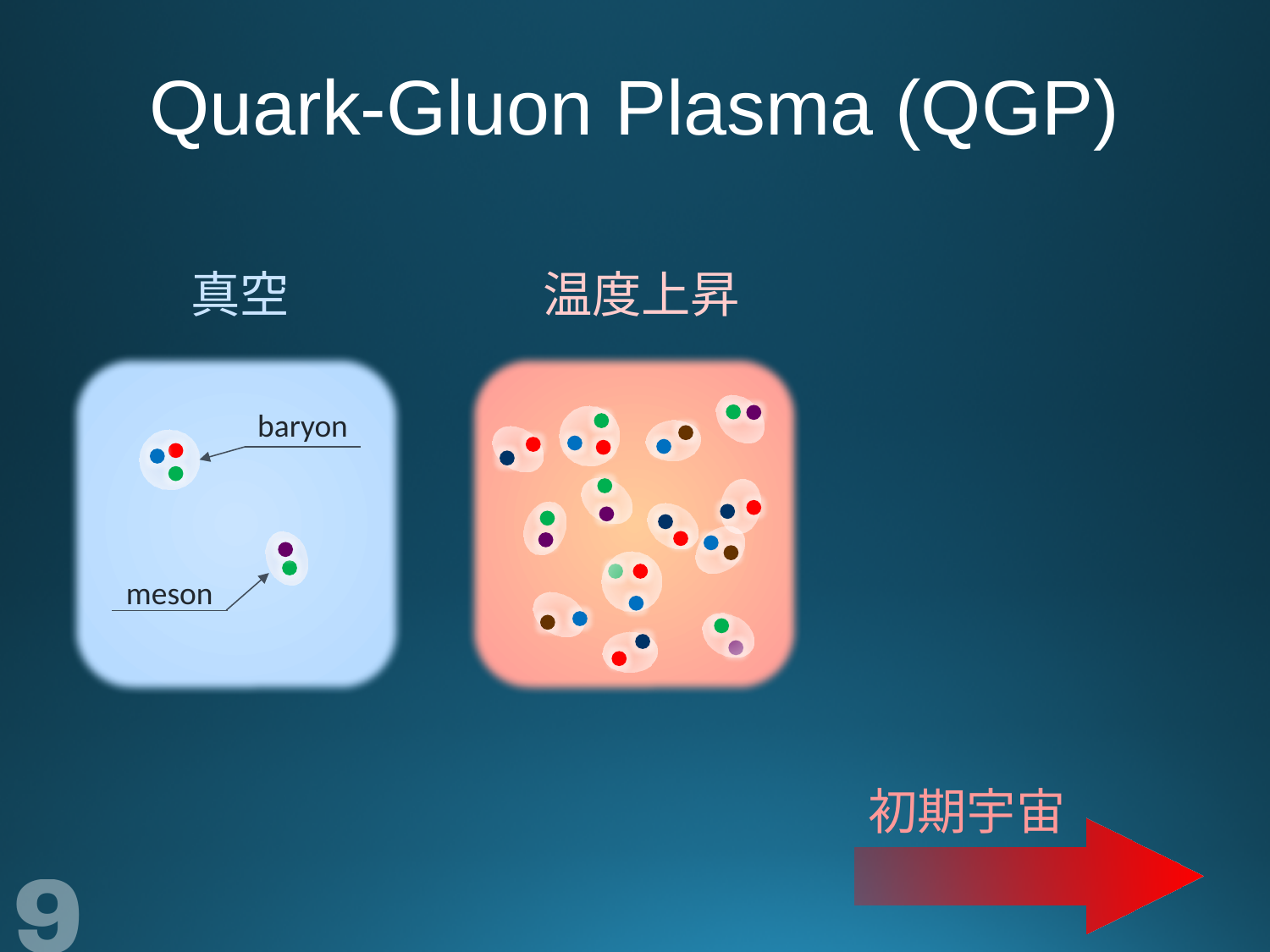

# Quark-Gluon Plasma (QGP)
真空
温度上昇

baryon

meson

初期宇宙

9